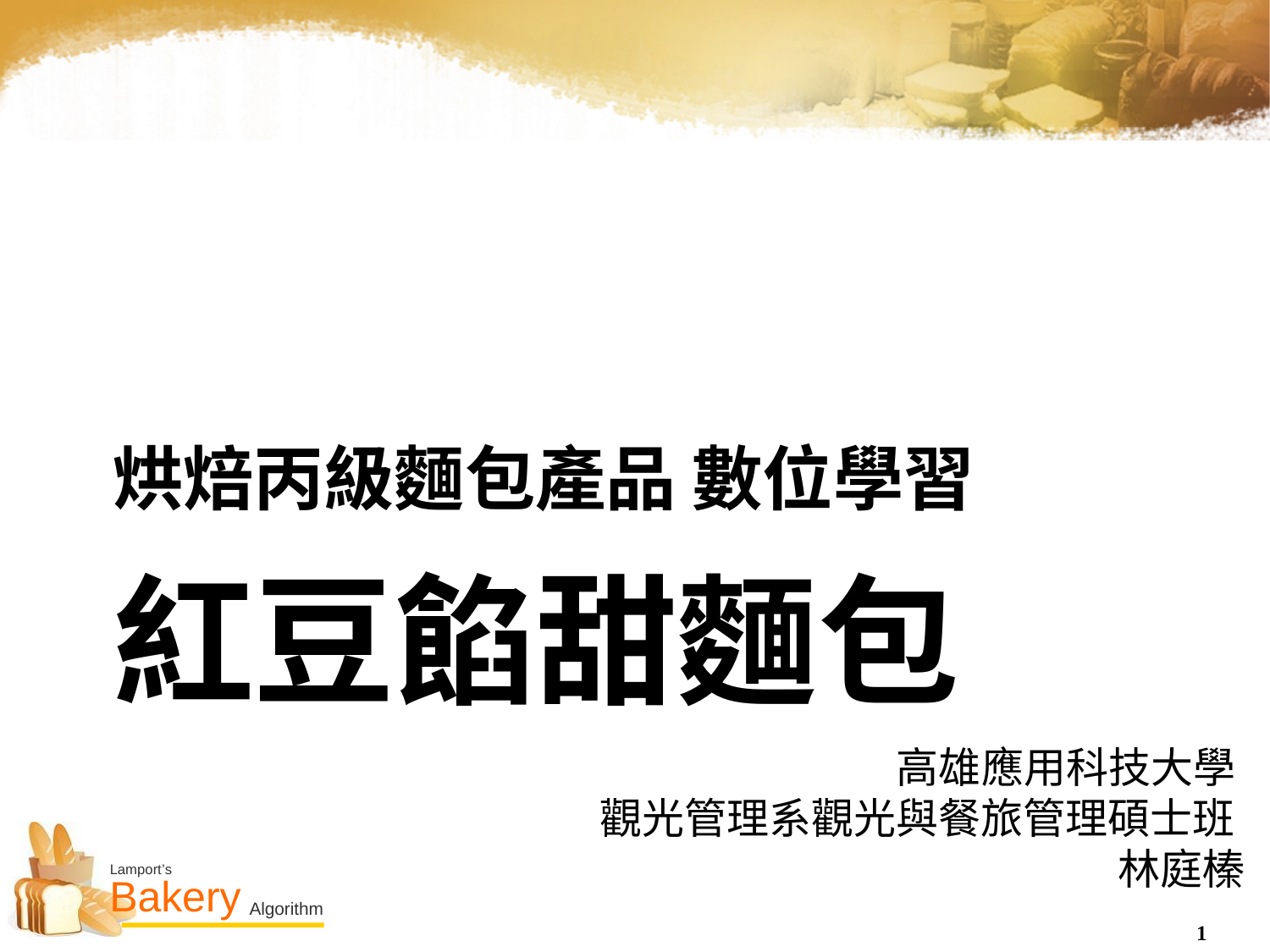

烘焙丙級麵包產品 數位學習

# 紅豆餡甜麵包
高雄應用科技大學
觀光管理系觀光與餐旅管理碩士班
林庭榛